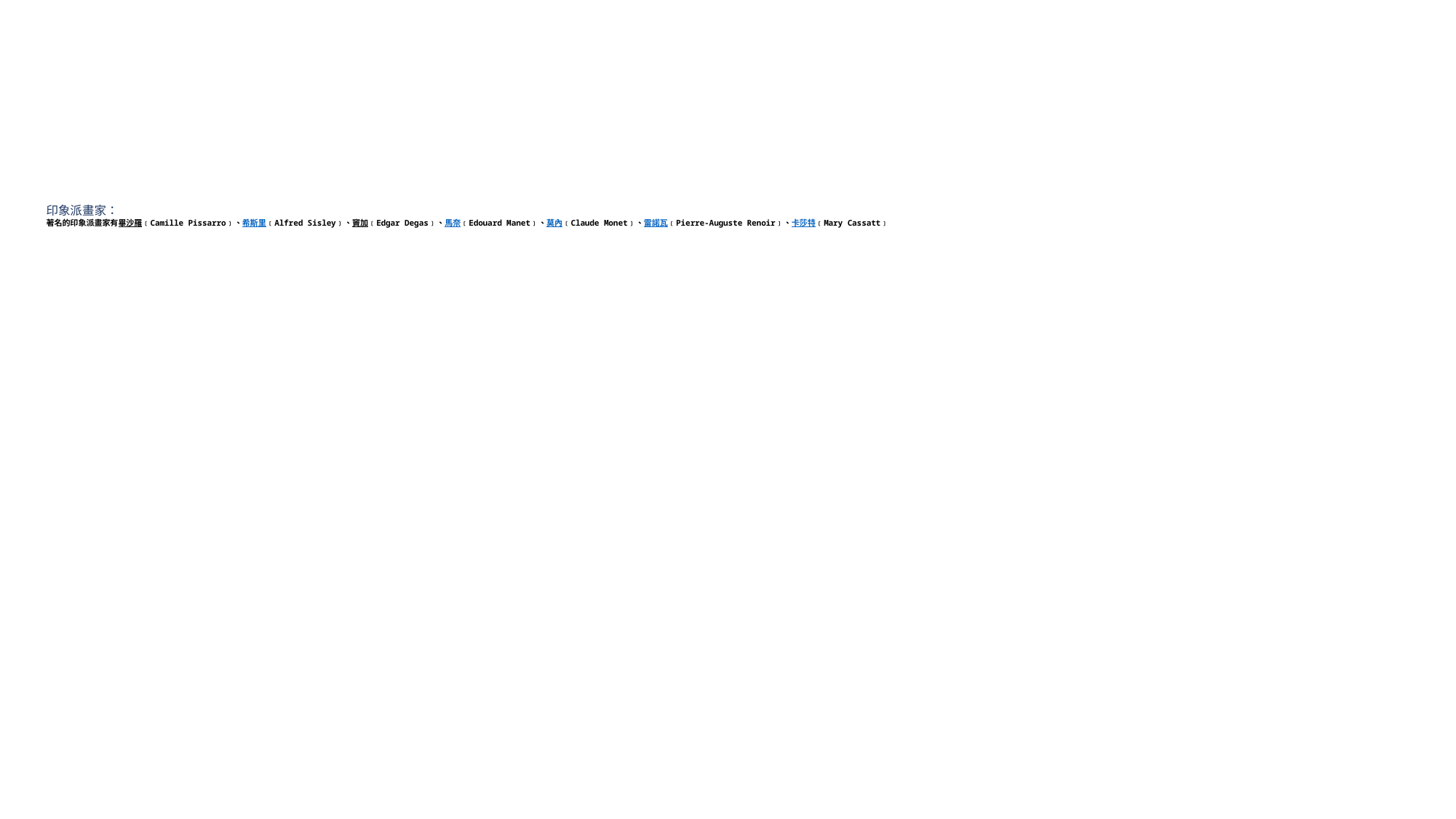

# 印象派畫家： 著名的印象派畫家有畢沙羅﹝Camille Pissarro﹞、希斯里﹝Alfred Sisley﹞、竇加﹝Edgar Degas﹞、馬奈﹝Edouard Manet﹞、莫內﹝Claude Monet﹞、雷諾瓦﹝Pierre-Auguste Renoir﹞、卡莎特﹝Mary Cassatt﹞